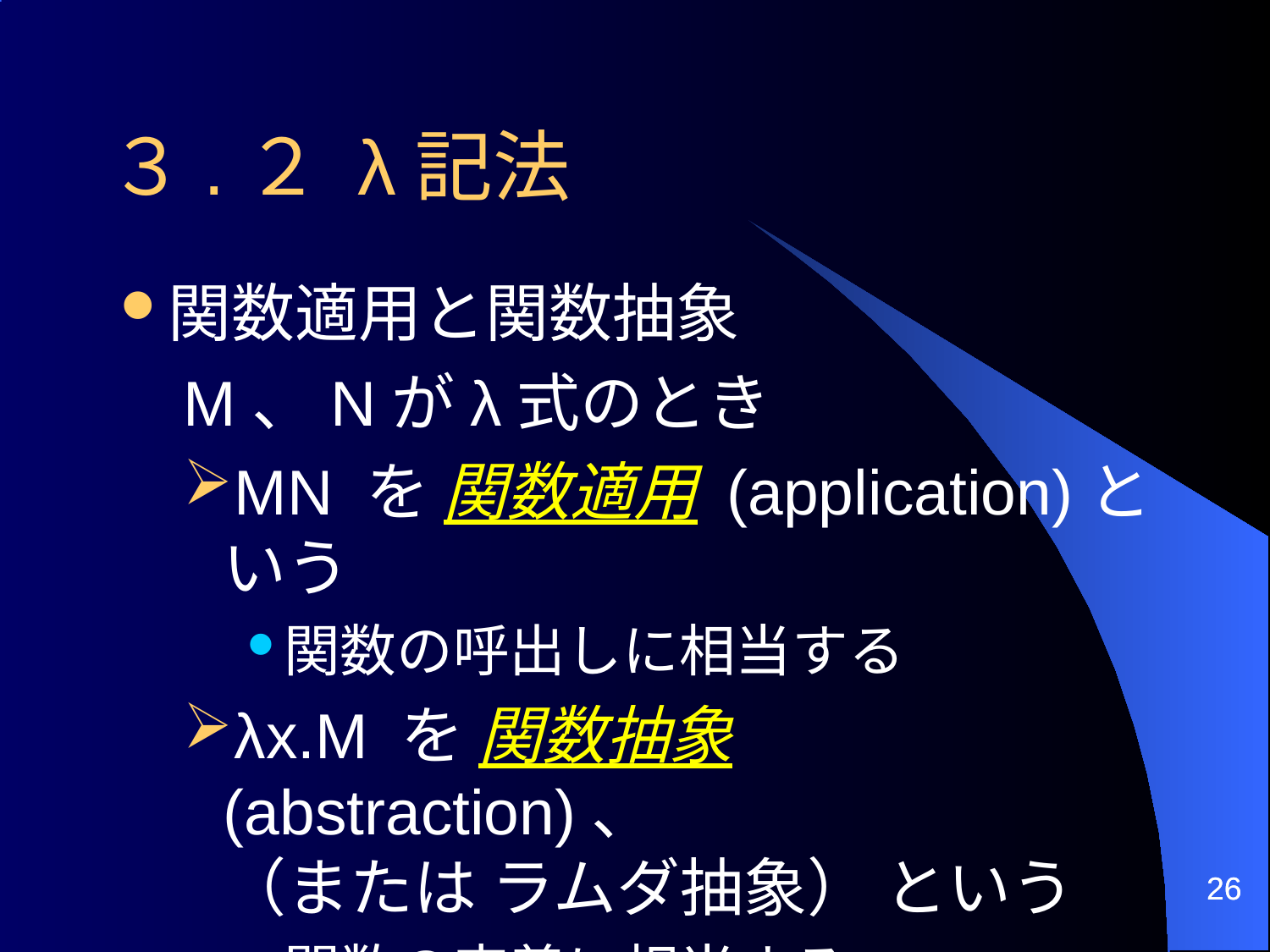

３.２ λ記法
関数適用と関数抽象
M、Nがλ式のとき
MN を 関数適用 (application)という
関数の呼出しに相当する
λx.M を 関数抽象 (abstraction)、
（または ラムダ抽象） という
関数の定義に相当する
26
26